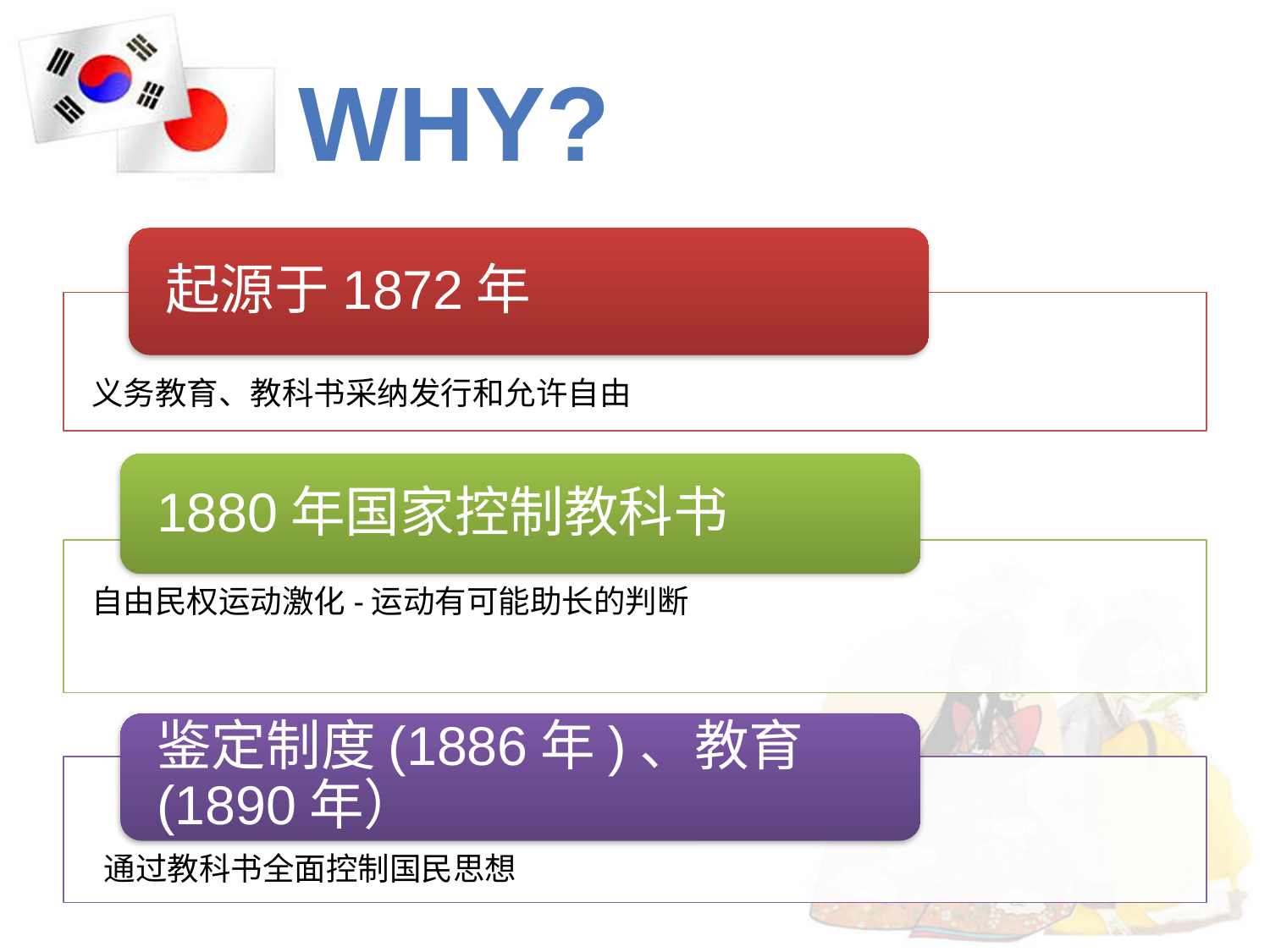

# Why?
起源于1872年
1880年国家控制教科书
鉴定制度(1886年)、教育(1890年）
义务教育、教科书采纳发行和允许自由
自由民权运动激化-运动有可能助长的判断
通过教科书全面控制国民思想